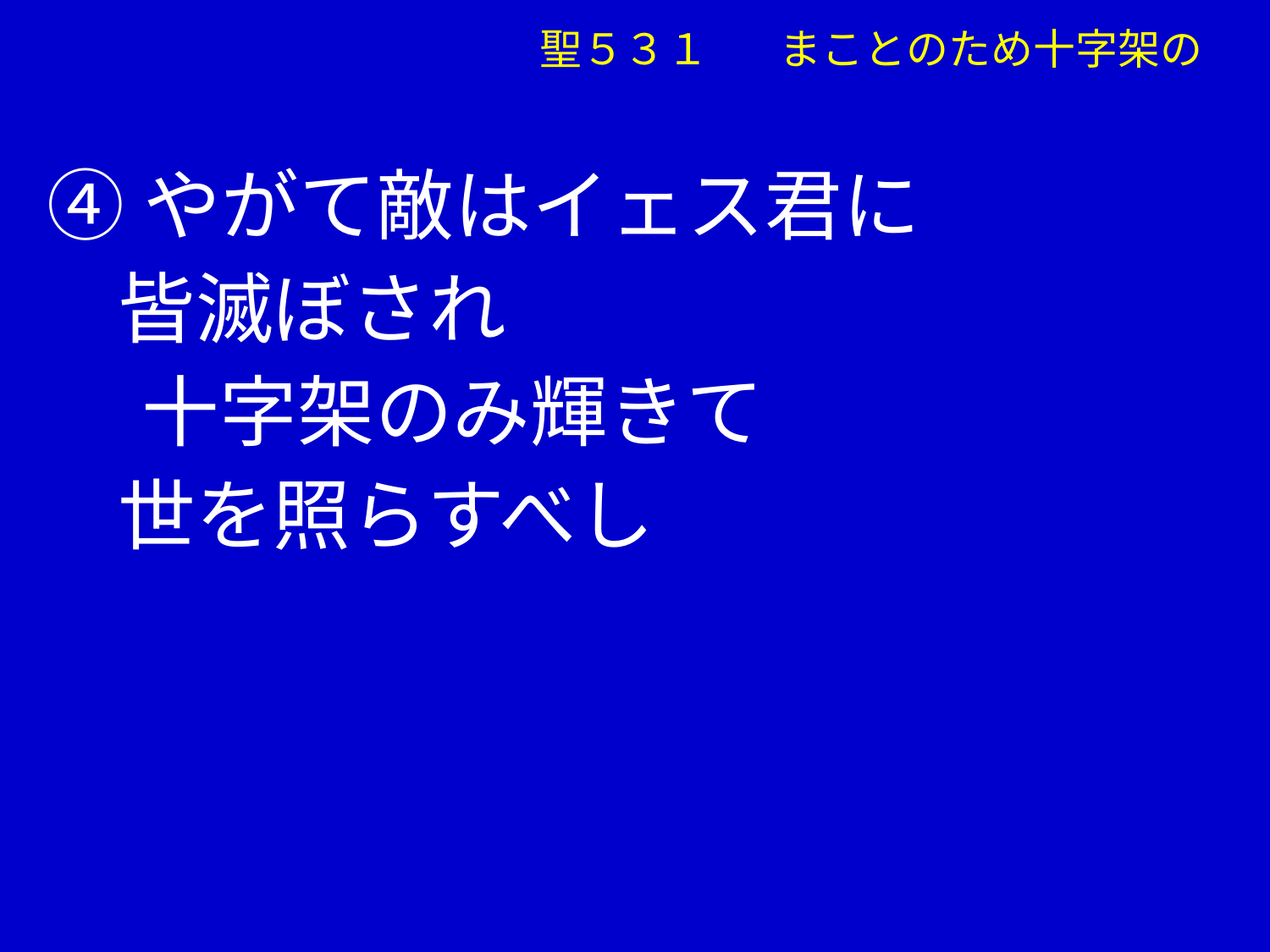

聖５３１   　まことのため十字架の
④やがて敵はイェス君に
   皆滅ぼされ
　 十字架のみ輝きて
   世を照らすべし